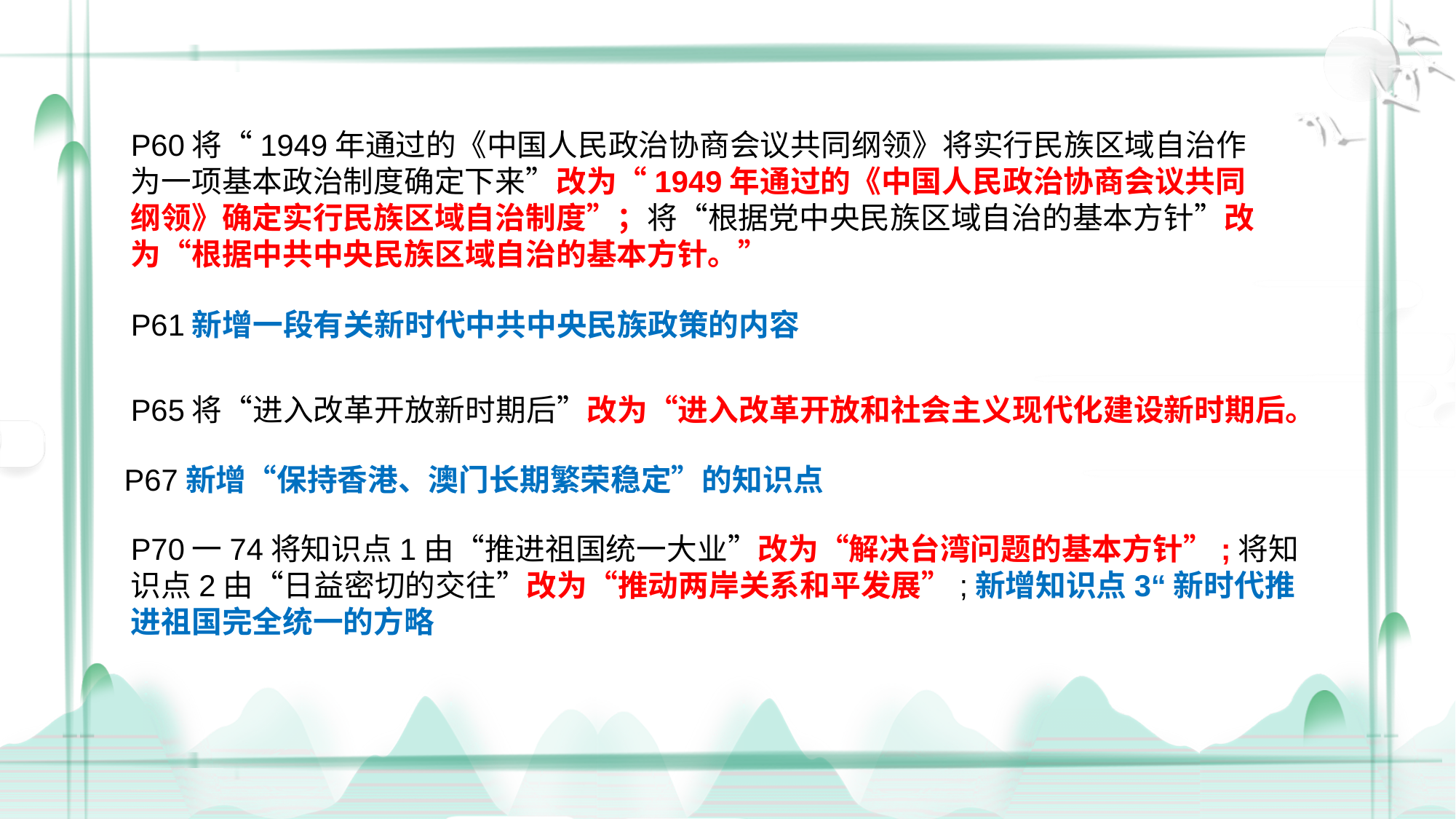

P60将“1949年通过的《中国人民政治协商会议共同纲领》将实行民族区域自治作为一项基本政治制度确定下来”改为“1949年通过的《中国人民政治协商会议共同纲领》确定实行民族区域自治制度”；将“根据党中央民族区域自治的基本方针”改为“根据中共中央民族区域自治的基本方针。”
P61新增一段有关新时代中共中央民族政策的内容
P65将“进入改革开放新时期后”改为“进入改革开放和社会主义现代化建设新时期后。
P67新增“保持香港、澳门长期繁荣稳定”的知识点
P70一74将知识点1由“推进祖国统一大业”改为“解决台湾问题的基本方针”;将知识点2由“日益密切的交往”改为“推动两岸关系和平发展”;新增知识点3“新时代推进祖国完全统一的方略
行业PPT模板http://www.1ppt.com/hangye/